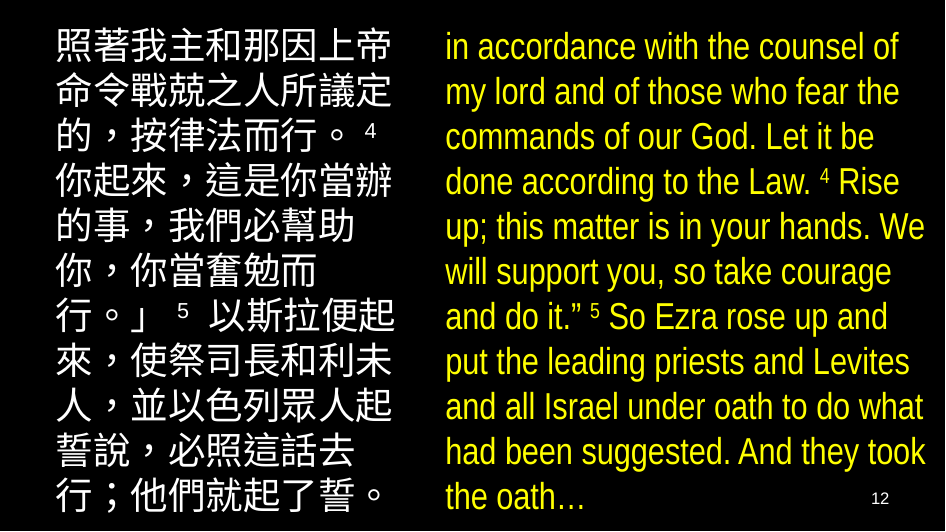

照著我主和那因上帝命令戰兢之人所議定的，按律法而行。4 你起來，這是你當辦的事，我們必幫助你，你當奮勉而行。」5 以斯拉便起來，使祭司長和利未人，並以色列眾人起誓說，必照這話去行；他們就起了誓。 …
in accordance with the counsel of my lord and of those who fear the commands of our God. Let it be done according to the Law. 4 Rise up; this matter is in your hands. We will support you, so take courage and do it.” 5 So Ezra rose up and put the leading priests and Levites and all Israel under oath to do what had been suggested. And they took the oath…
12